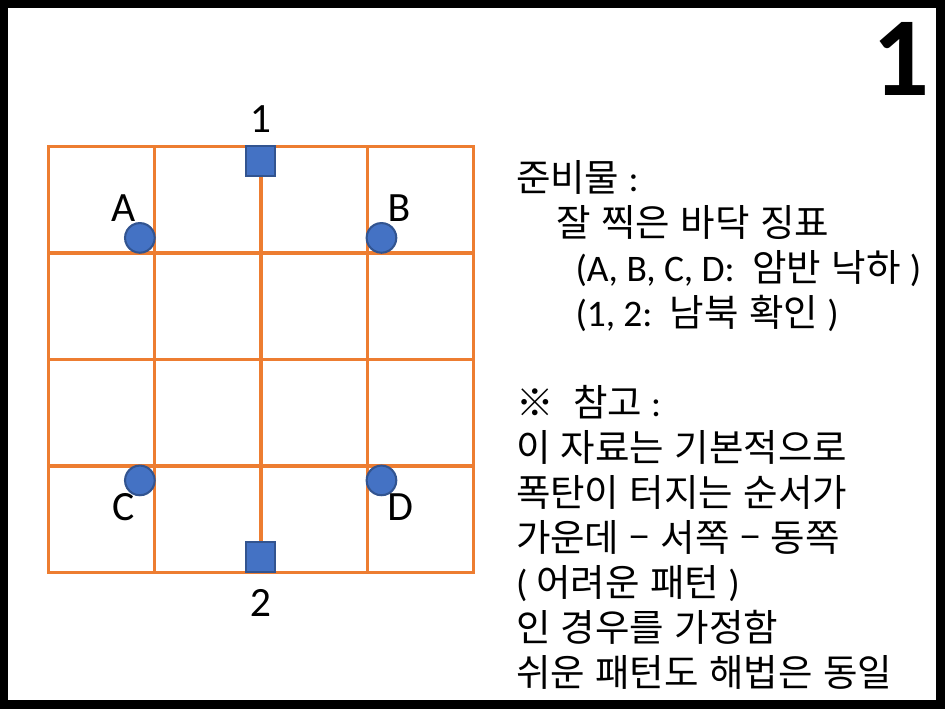

1
1

준비물:
   잘 찍은 바닥 징표
       (A, B, C, D: 암반 낙하)
       (1, 2: 남북 확인)

※ 참고:
이 자료는 기본적으로
폭탄이 터지는 순서가
가운데 – 서쪽 – 동쪽
(어려운 패턴)
인 경우를 가정함
쉬운 패턴도 해법은 동일
A
B

C
D

2